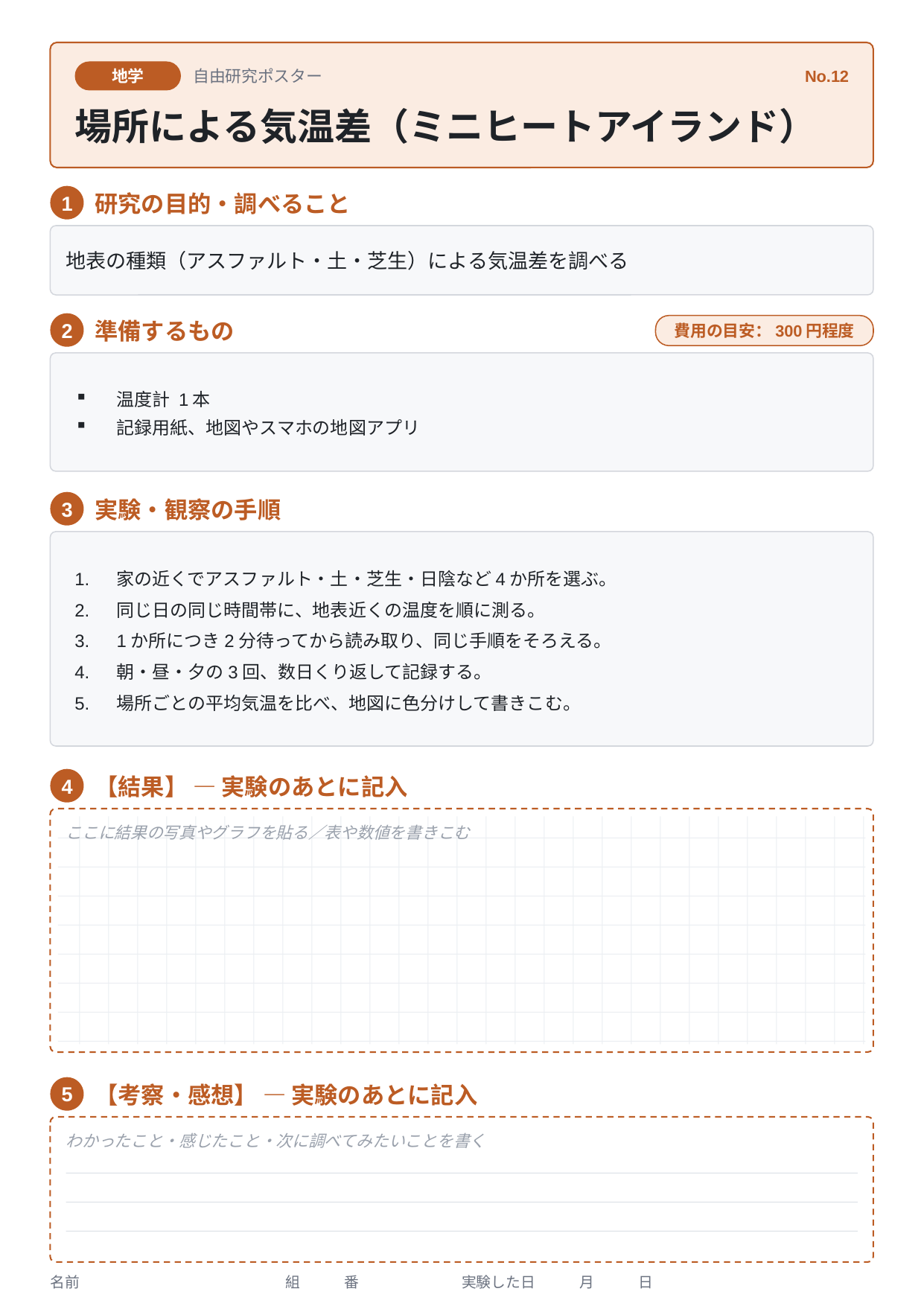

地学
自由研究ポスター
No.12
場所による気温差（ミニヒートアイランド）
研究の目的・調べること

1

地表の種類（アスファルト・土・芝生）による気温差を調べる
準備するもの

2

費用の目安：300円程度

温度計 1本
記録用紙、地図やスマホの地図アプリ
実験・観察の手順

3

家の近くでアスファルト・土・芝生・日陰など4か所を選ぶ。
同じ日の同じ時間帯に、地表近くの温度を順に測る。
1か所につき2分待ってから読み取り、同じ手順をそろえる。
朝・昼・夕の3回、数日くり返して記録する。
場所ごとの平均気温を比べ、地図に色分けして書きこむ。
【結果】 — 実験のあとに記入

4

ここに結果の写真やグラフを貼る／表や数値を書きこむ

【考察・感想】 — 実験のあとに記入

5

わかったこと・感じたこと・次に調べてみたいことを書く

名前　　　　　　　　　　　　　　組　　　番　　　　　　　実験した日　　　月　　　日